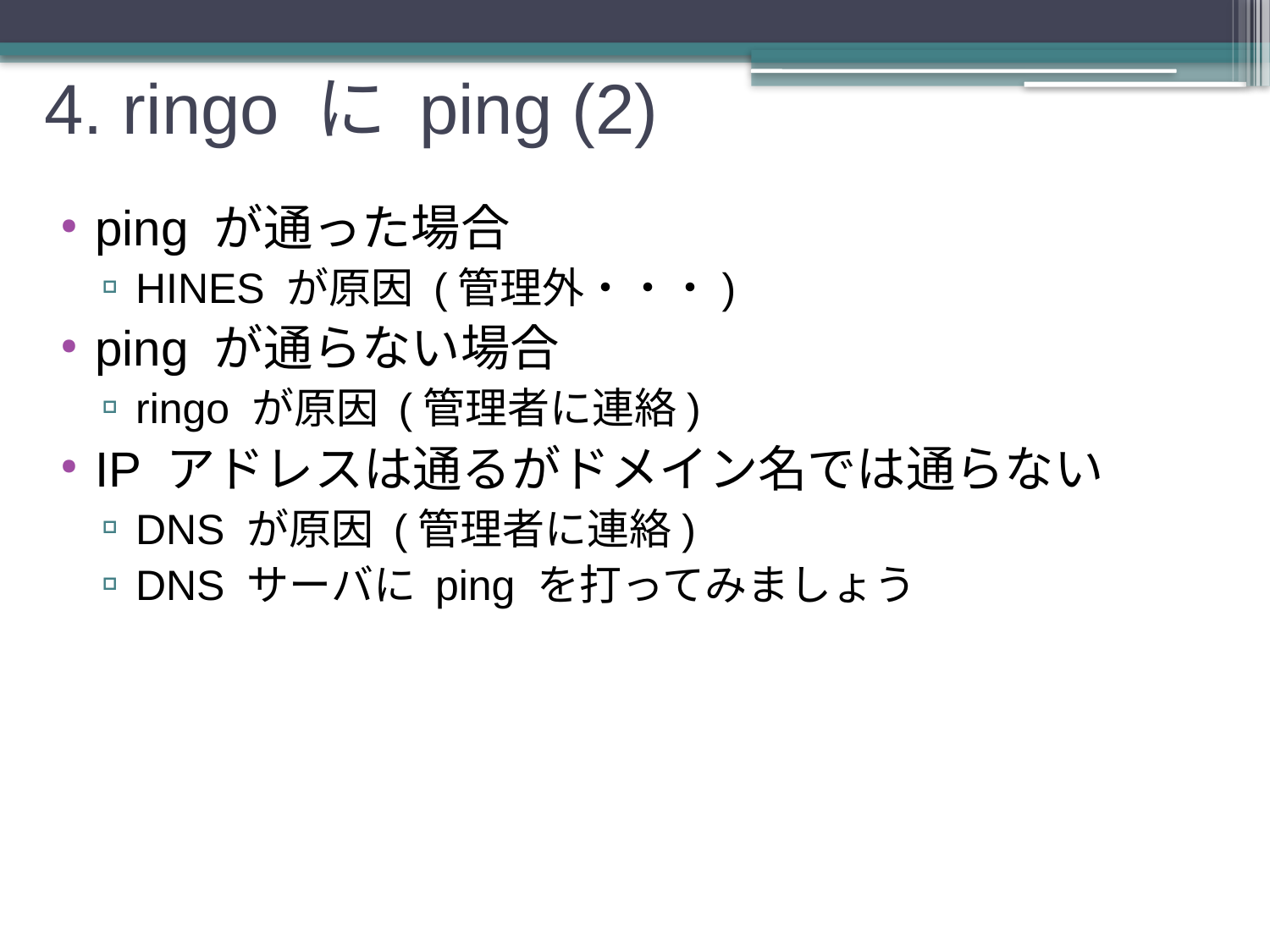

4. ringo に ping (2)
ping が通った場合
HINES が原因 (管理外・・・)
ping が通らない場合
ringo が原因 (管理者に連絡)
IP アドレスは通るがドメイン名では通らない
DNS が原因 (管理者に連絡)
DNS サーバに ping を打ってみましょう